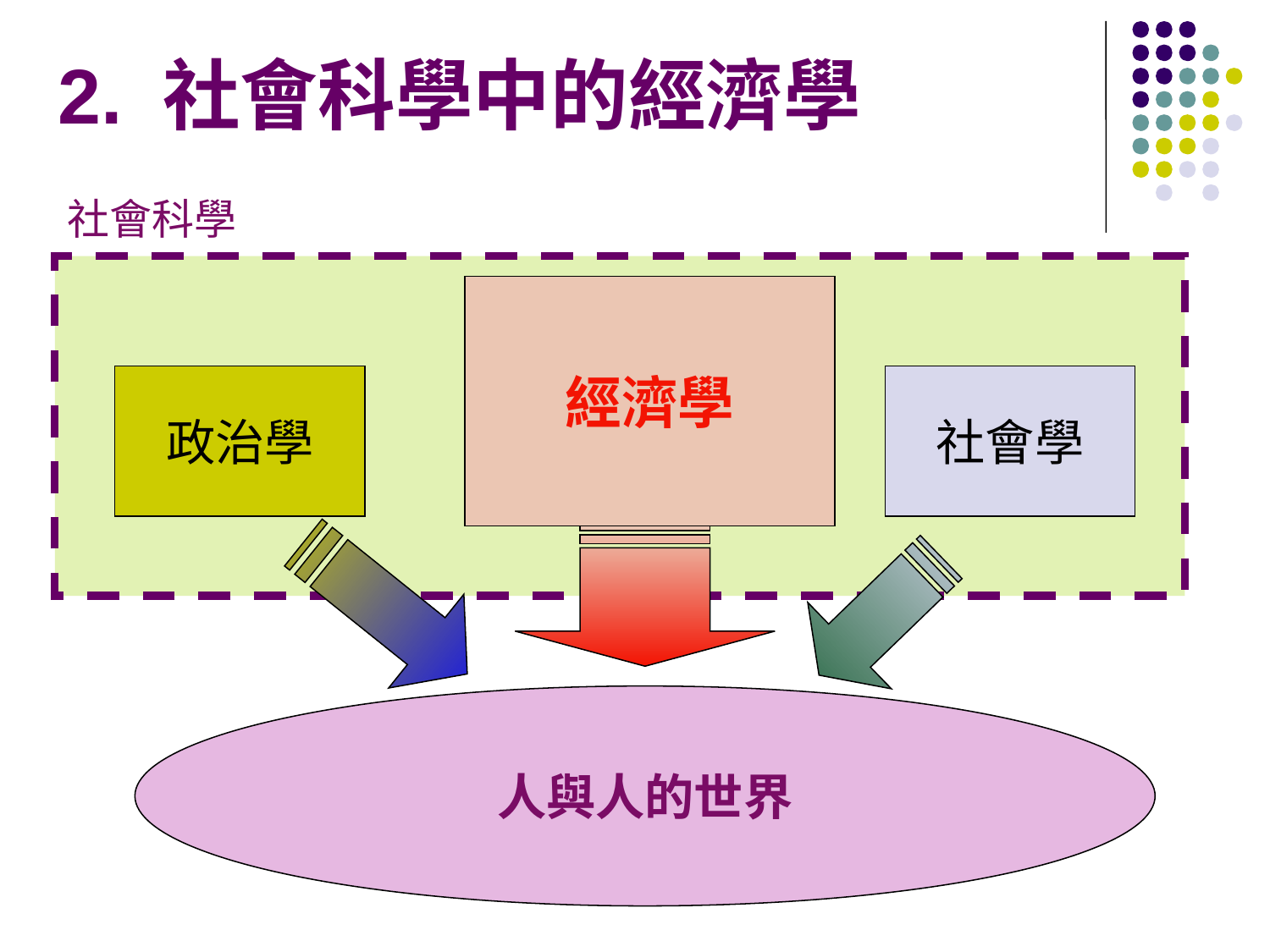

# 2. 社會科學中的經濟學
社會科學

經濟學
政治學
社會學

人與人的世界